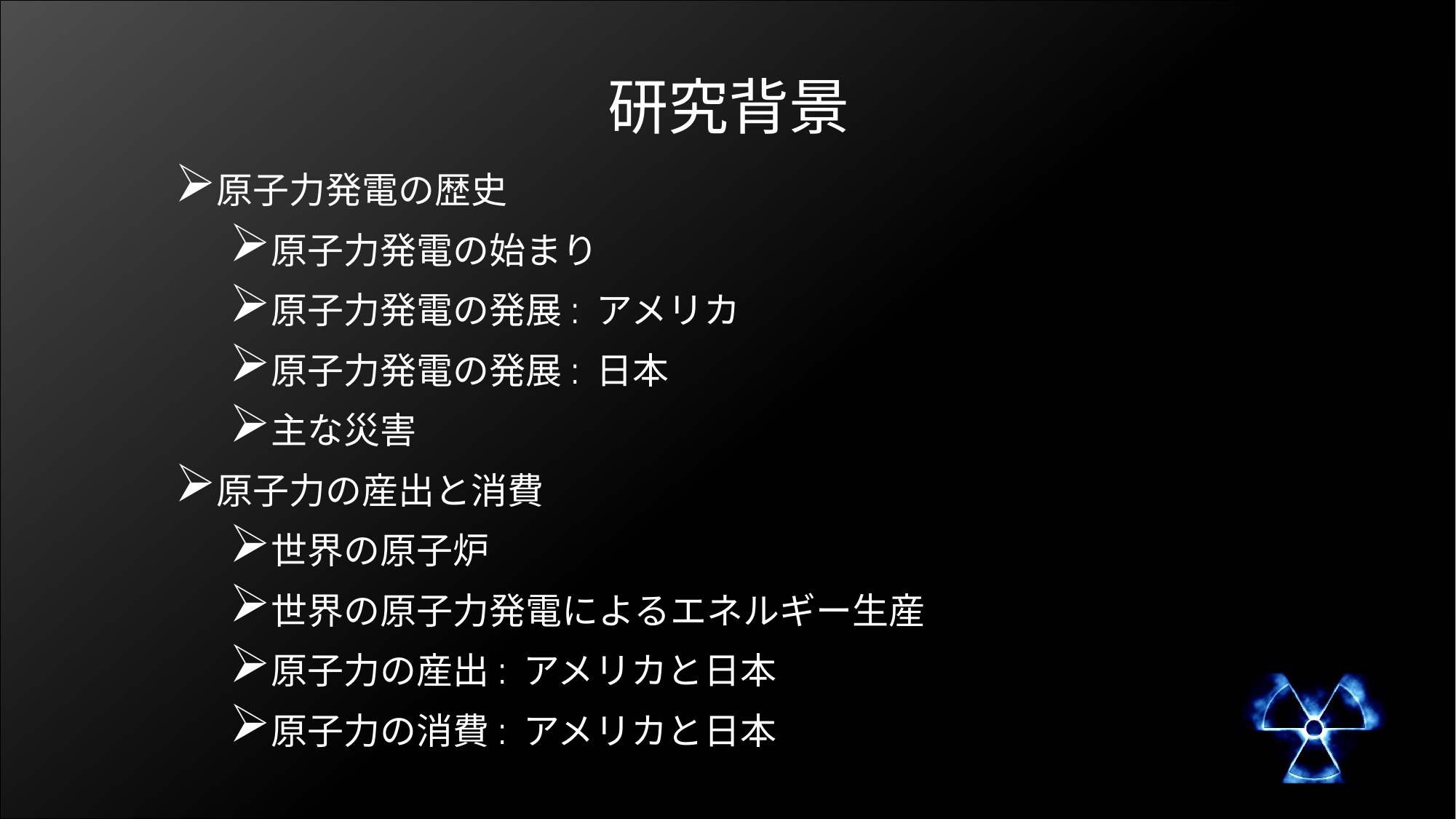

# 研究背景
原子力発電の歴史
原子力発電の始まり
原子力発電の発展: アメリカ
原子力発電の発展: 日本
主な災害
原子力の産出と消費
世界の原子炉
世界の原子力発電によるエネルギー生産
原子力の産出: アメリカと日本
原子力の消費: アメリカと日本